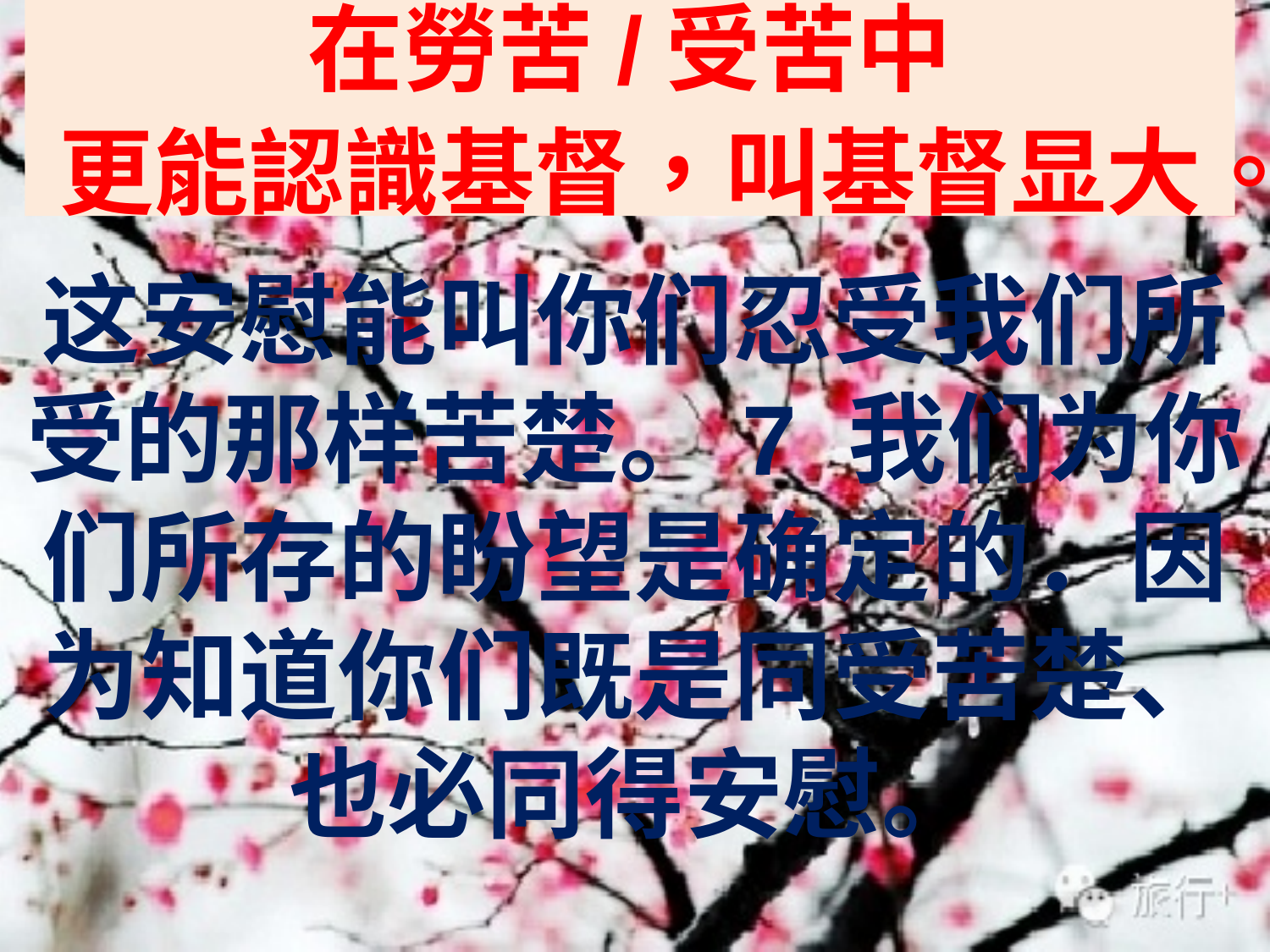

在勞苦/受苦中
更能認識基督，叫基督显大。
这安慰能叫你们忍受我们所受的那样苦楚。7 我们为你们所存的盼望是确定的．因为知道你们既是同受苦楚、也必同得安慰。